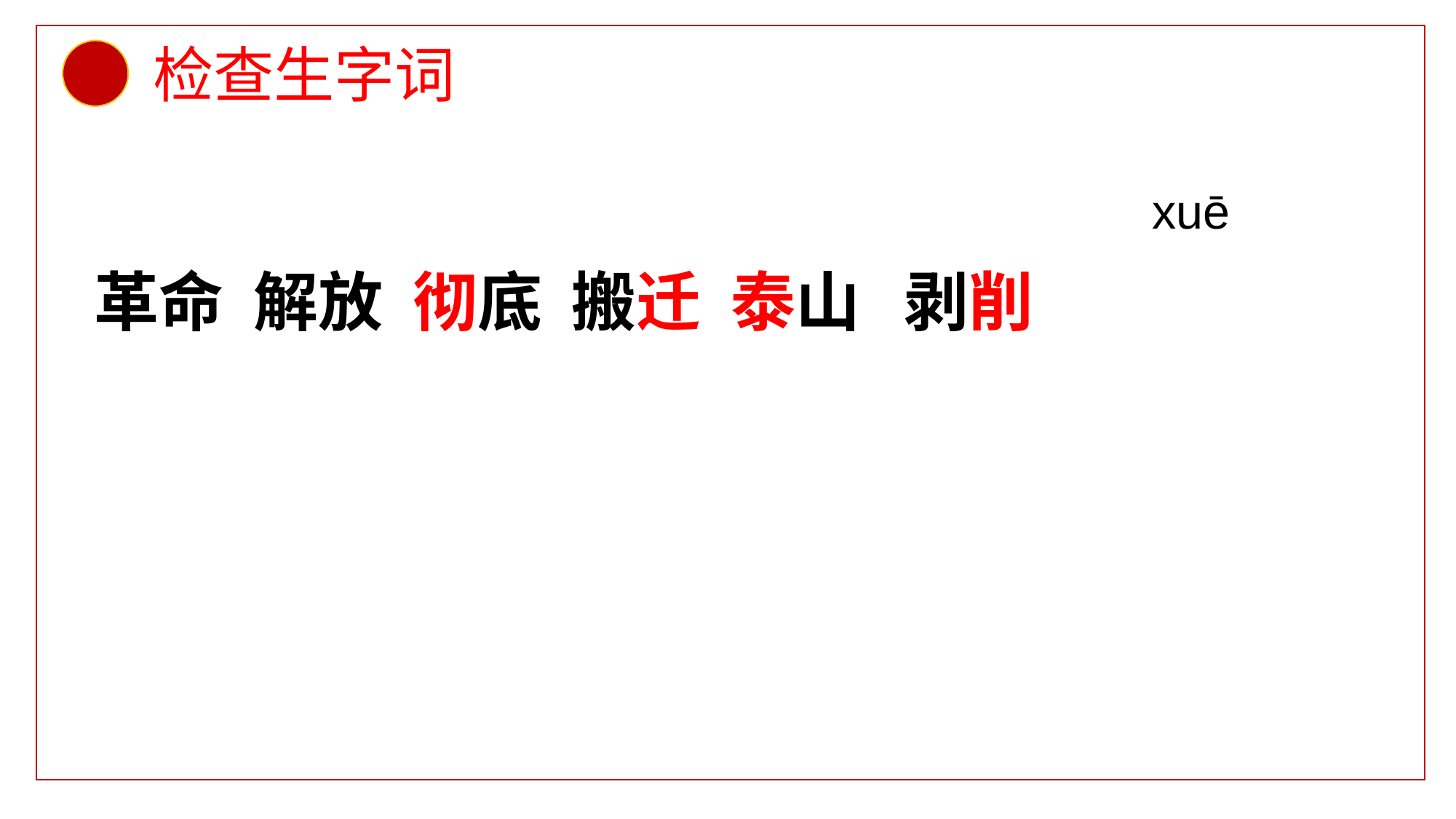

检查生字词

xuē
革命  解放  彻底  搬迁  泰山   剥削